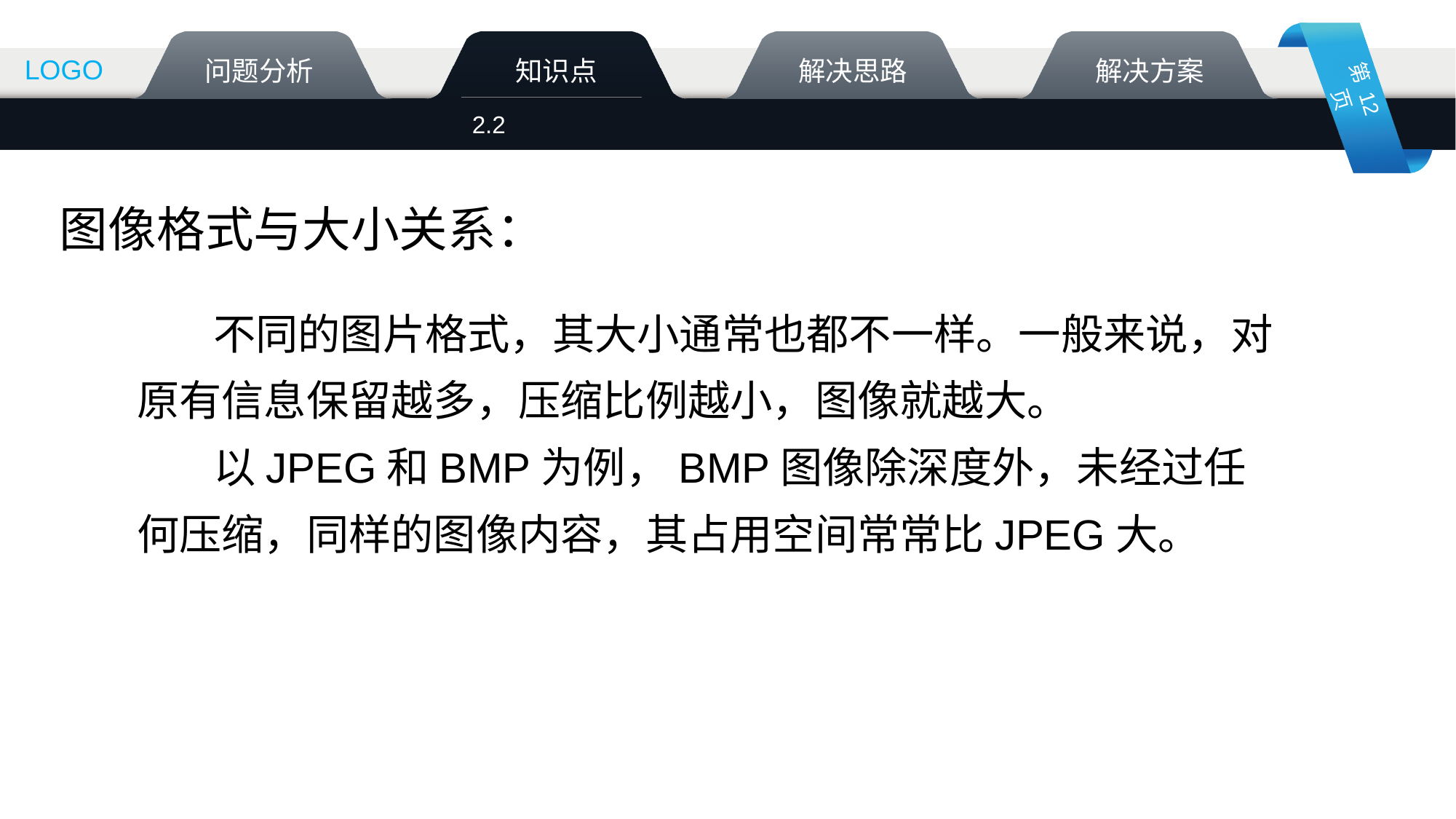

2.2
图像格式与大小关系：
       不同的图片格式，其大小通常也都不一样。一般来说，对原有信息保留越多，压缩比例越小，图像就越大。
       以JPEG和BMP为例，BMP图像除深度外，未经过任何压缩，同样的图像内容，其占用空间常常比JPEG大。